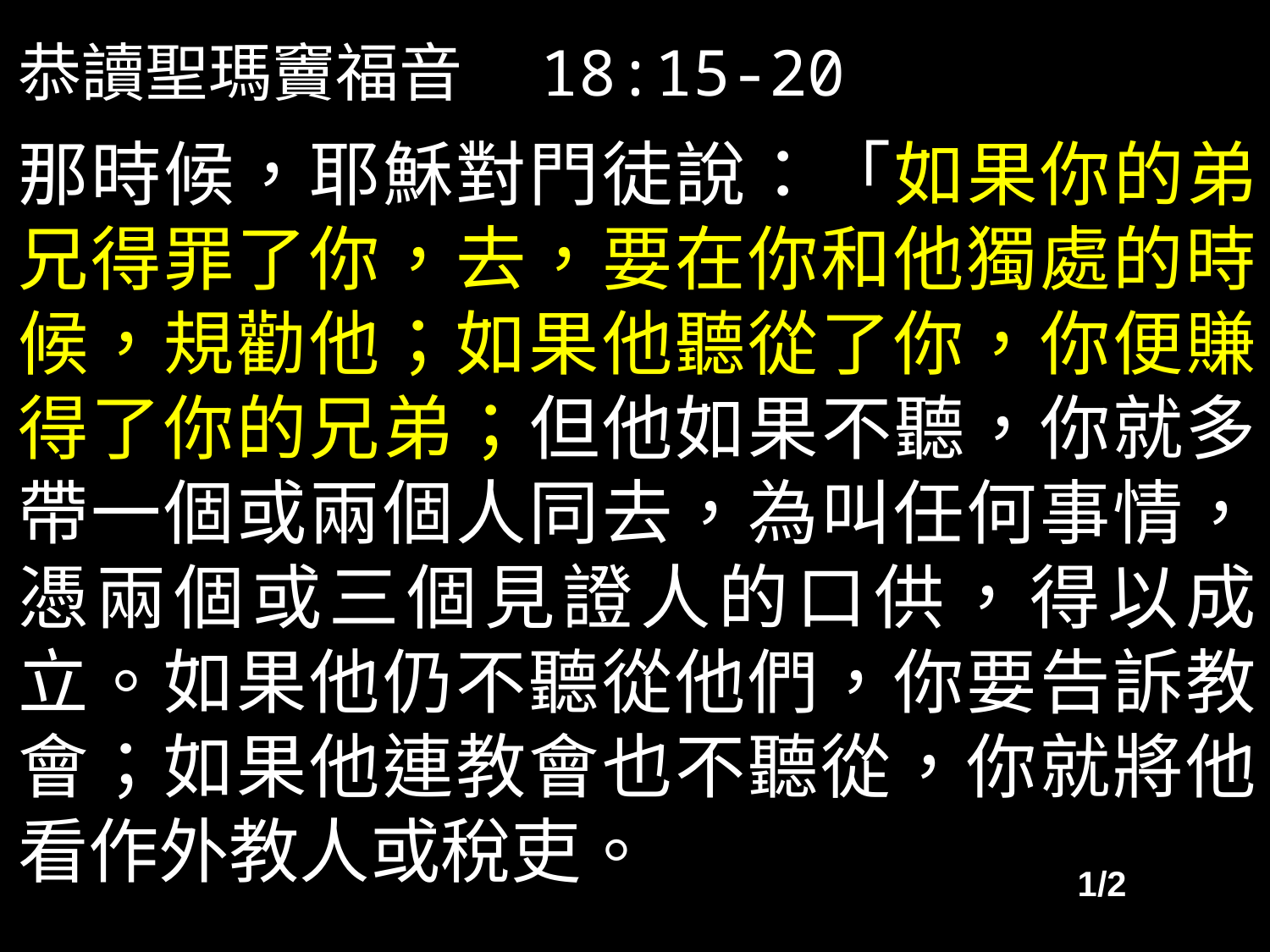

恭讀聖瑪竇福音　18:15-20
那時候，耶穌對門徒說：「如果你的弟兄得罪了你，去，要在你和他獨處的時候，規勸他；如果他聽從了你，你便賺得了你的兄弟；但他如果不聽，你就多帶一個或兩個人同去，為叫任何事情，憑兩個或三個見證人的口供，得以成立。如果他仍不聽從他們，你要告訴教會；如果他連教會也不聽從，你就將他看作外教人或稅吏。

1/2